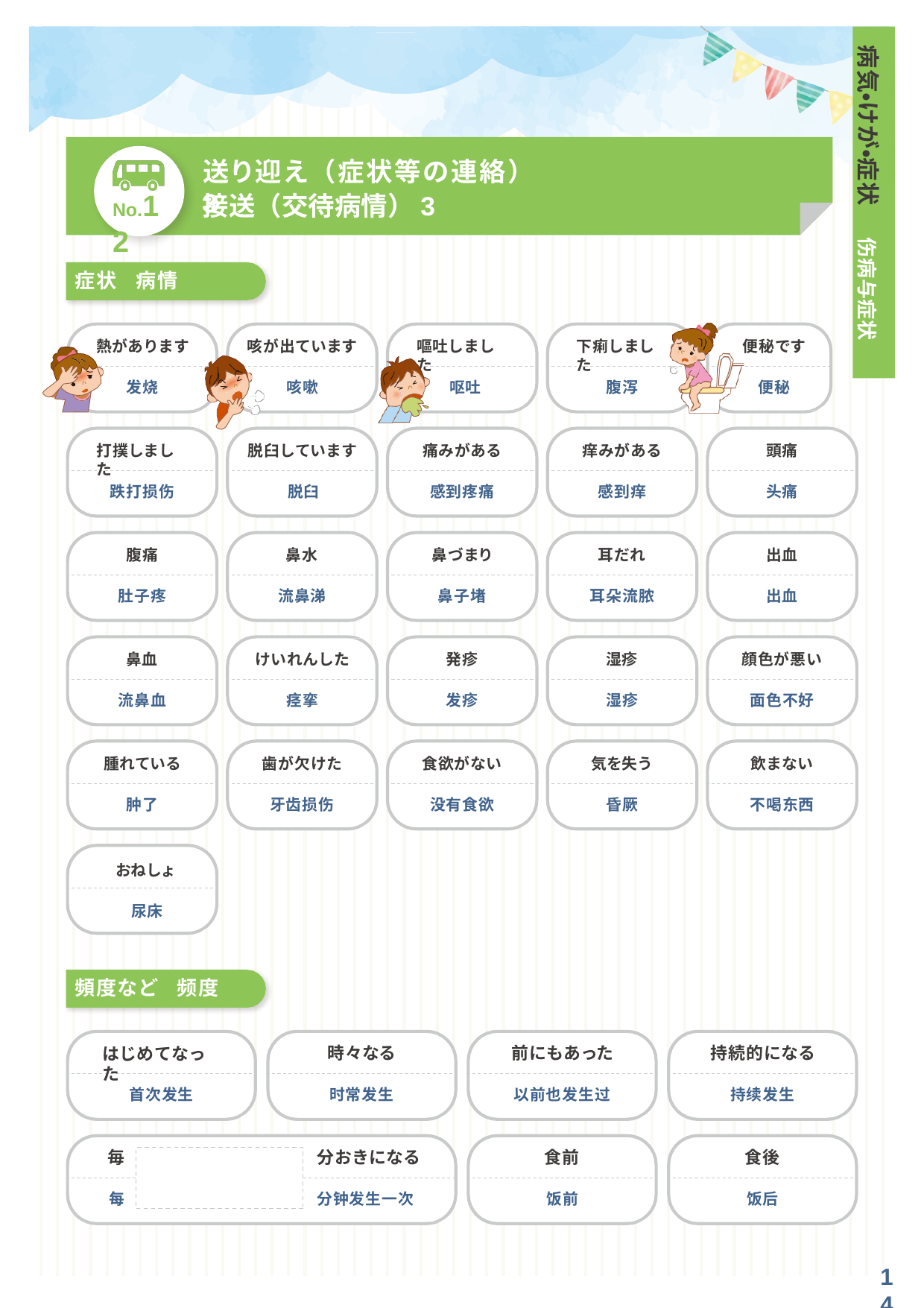

病気・けが・症状	伤病与症状

送り迎え（症状等の連絡）3

No.12
接送（交待病情）3
症状
病情

熱があります
咳が出ています
嘔吐しました
下痢しました
便秘です
发烧
咳嗽
呕吐
腹泻
便秘

打撲しました
脱臼しています
痛みがある
痒みがある
頭痛
跌打损伤
脱臼
感到疼痛
感到痒
头痛

腹痛
鼻水
鼻づまり
耳だれ
出血
肚子疼
流鼻涕
鼻子堵
耳朵流脓
出血

鼻血
けいれんした
発疹
湿疹
顔色が悪い
流鼻血
痉挛
发疹
湿疹
面色不好

腫れている
歯が欠けた
食欲がない
気を失う
飲まない
肿了
牙齿损伤
没有食欲
昏厥
不喝东西

おねしょ

尿床
頻度など
频度

はじめてなった
時々なる
前にもあった
持続的になる
首次发生
时常发生
以前也发生过
持续发生

毎
分おきになる
食前
食後
每
分钟发生一次
饭前
饭后
14